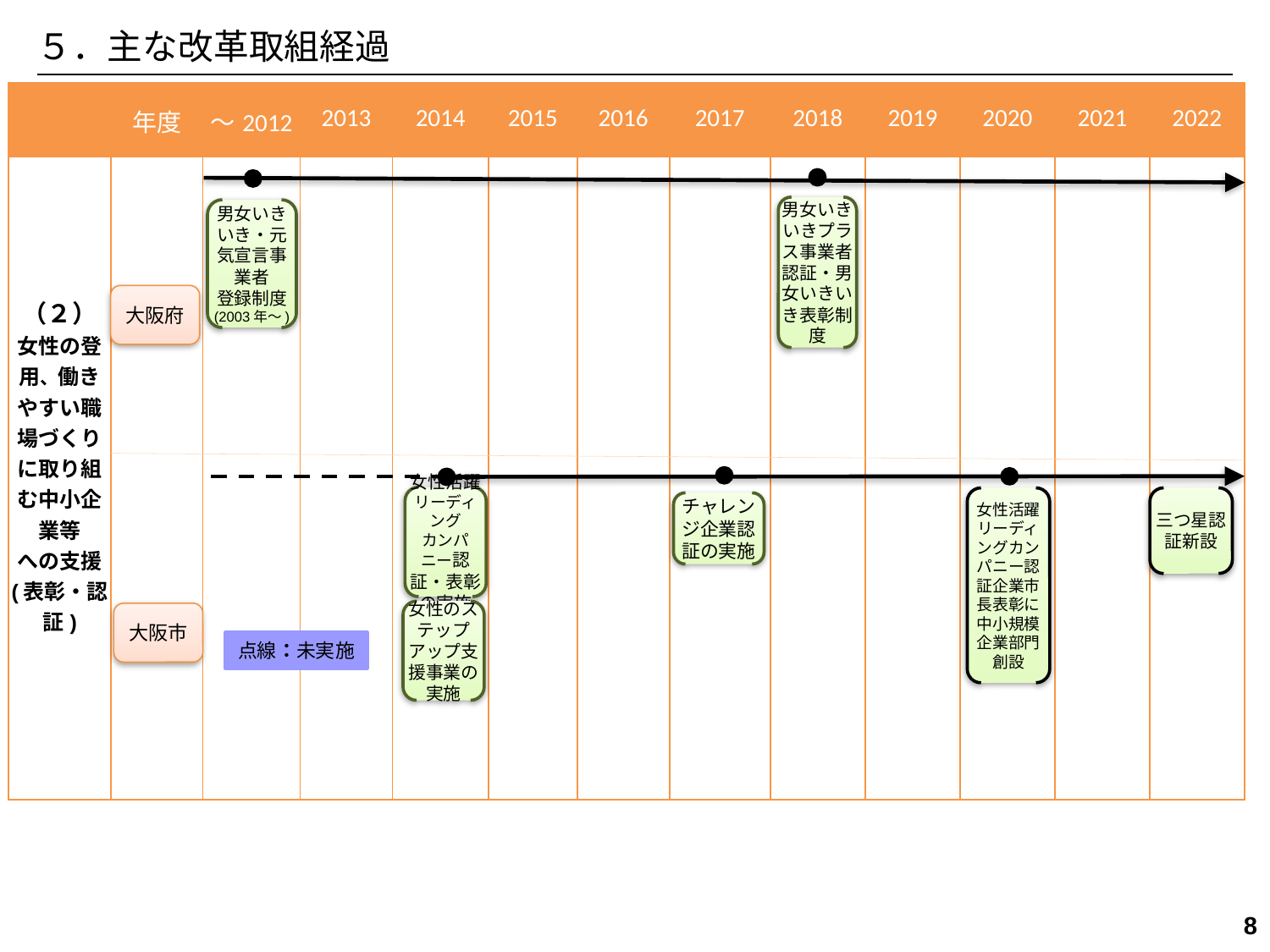

５．主な改革取組経過
|  | 年度 | ～2012 | 2013 | 2014 | 2015 | 2016 | 2017 | 2018 | 2019 | 2020 | 2021 | 2022 |
| --- | --- | --- | --- | --- | --- | --- | --- | --- | --- | --- | --- | --- |
| （２） 女性の登用、働きやすい職場づくりに取り組む中小企業等 への支援 (表彰・認証) |  |  |  |  |  |  |  |  |  |  |  |  |

男女いきいきプラス事業者
認証・男女いきいき表彰制度
男女いきいき・元気宣言事業者
登録制度
(2003年～)
大阪府

女性活躍リーディング
カンパニー認証・表彰の実施
女性活躍リーディングカンパニー認証企業市長表彰に中小規模企業部門創設
三つ星認証新設
チャレンジ企業認証の実施
女性のステップアップ支援事業の実施
大阪市
点線：未実施
8